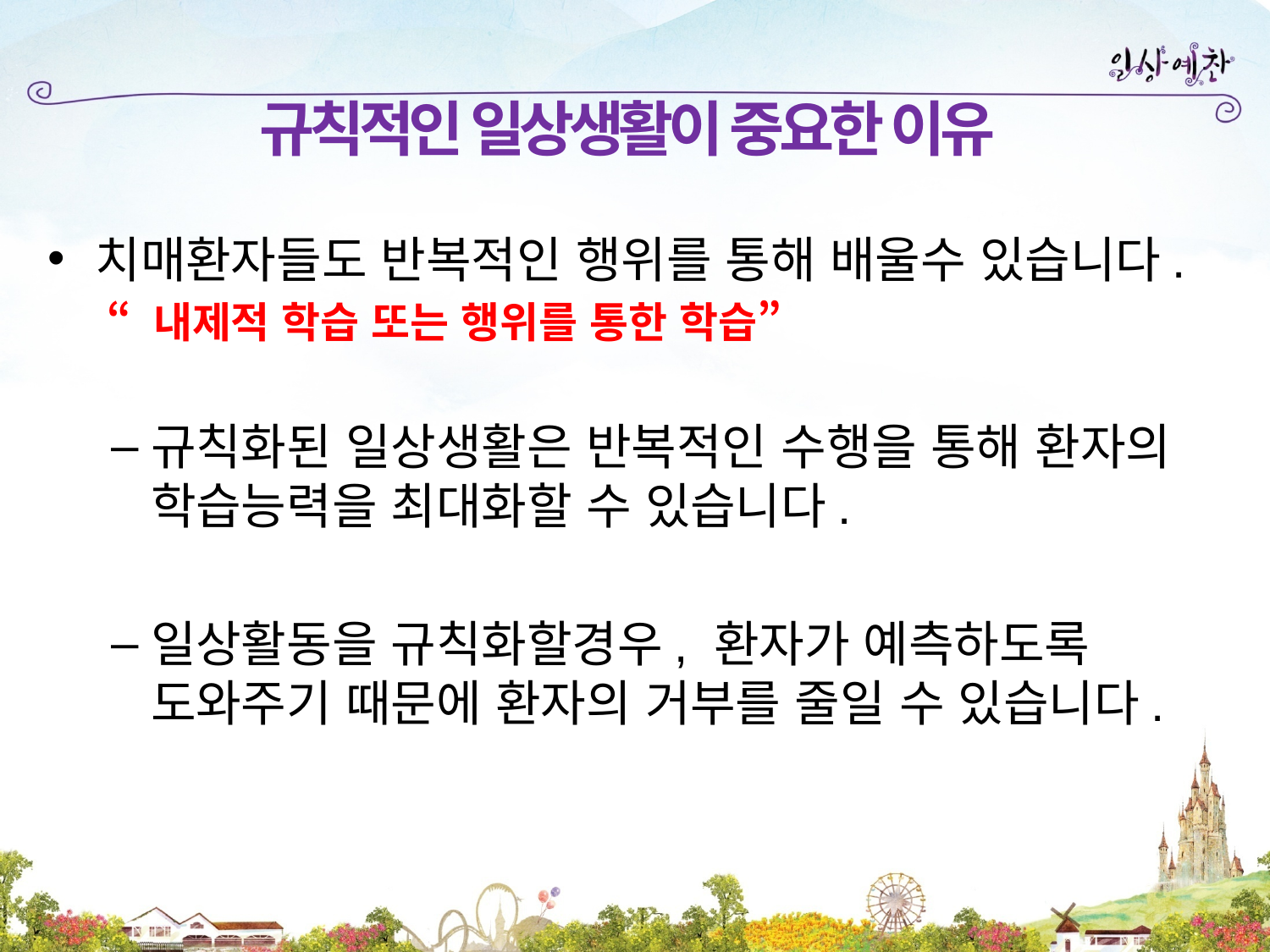

# 규칙적인 일상생활이 중요한 이유
치매환자들도 반복적인 행위를 통해 배울수 있습니다.
     “ 내제적 학습 또는 행위를 통한 학습”

규칙화된 일상생활은 반복적인 수행을 통해 환자의 학습능력을 최대화할 수 있습니다.

일상활동을 규칙화할경우, 환자가 예측하도록 도와주기 때문에 환자의 거부를 줄일 수 있습니다.